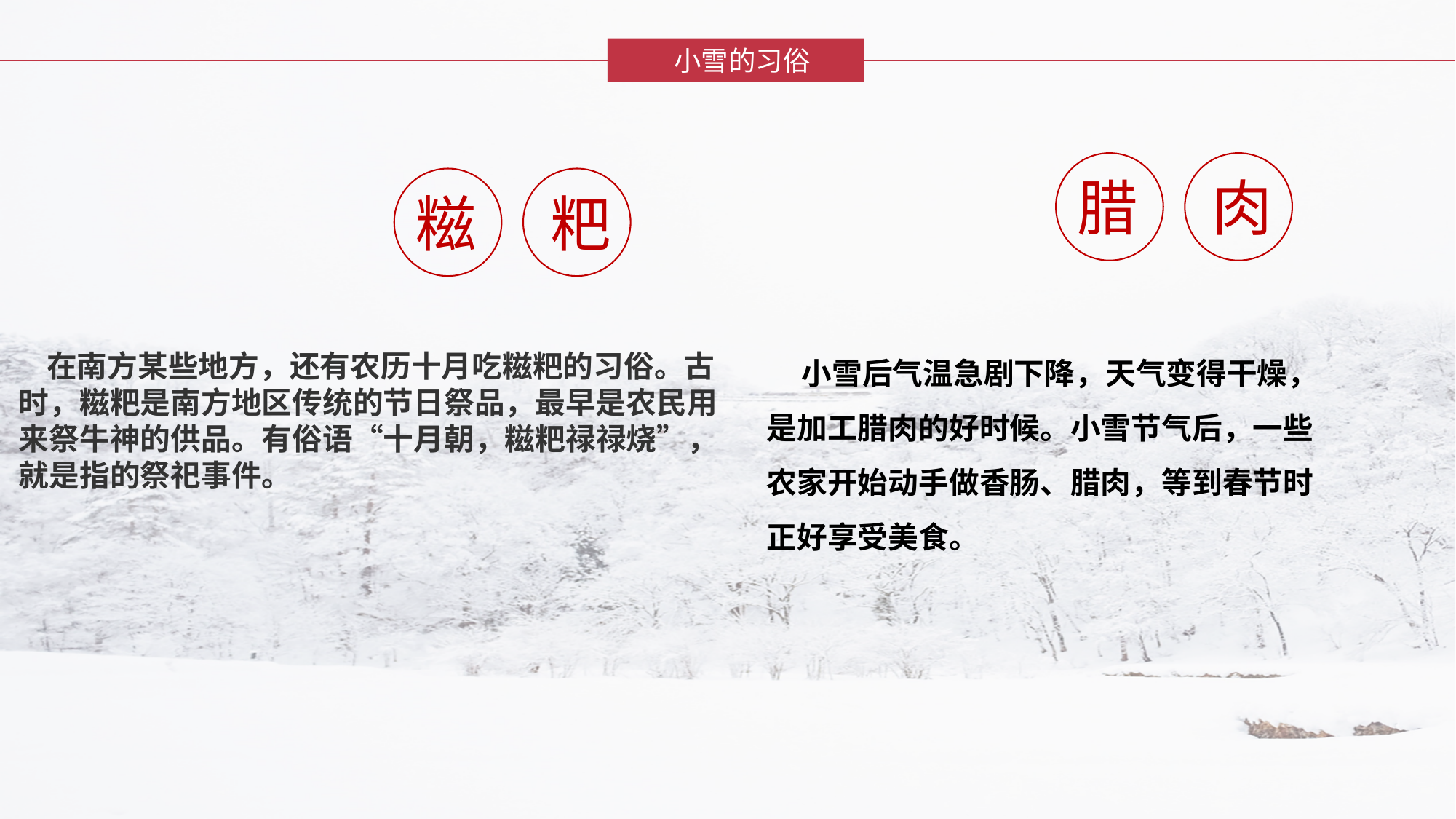

小雪的习俗

腊
肉

糍
粑
    小雪后气温急剧下降，天气变得干燥，是加工腊肉的好时候。小雪节气后，一些农家开始动手做香肠、腊肉，等到春节时正好享受美食。
   在南方某些地方，还有农历十月吃糍粑的习俗。古时，糍粑是南方地区传统的节日祭品，最早是农民用来祭牛神的供品。有俗语“十月朝，糍粑禄禄烧”，就是指的祭祀事件。